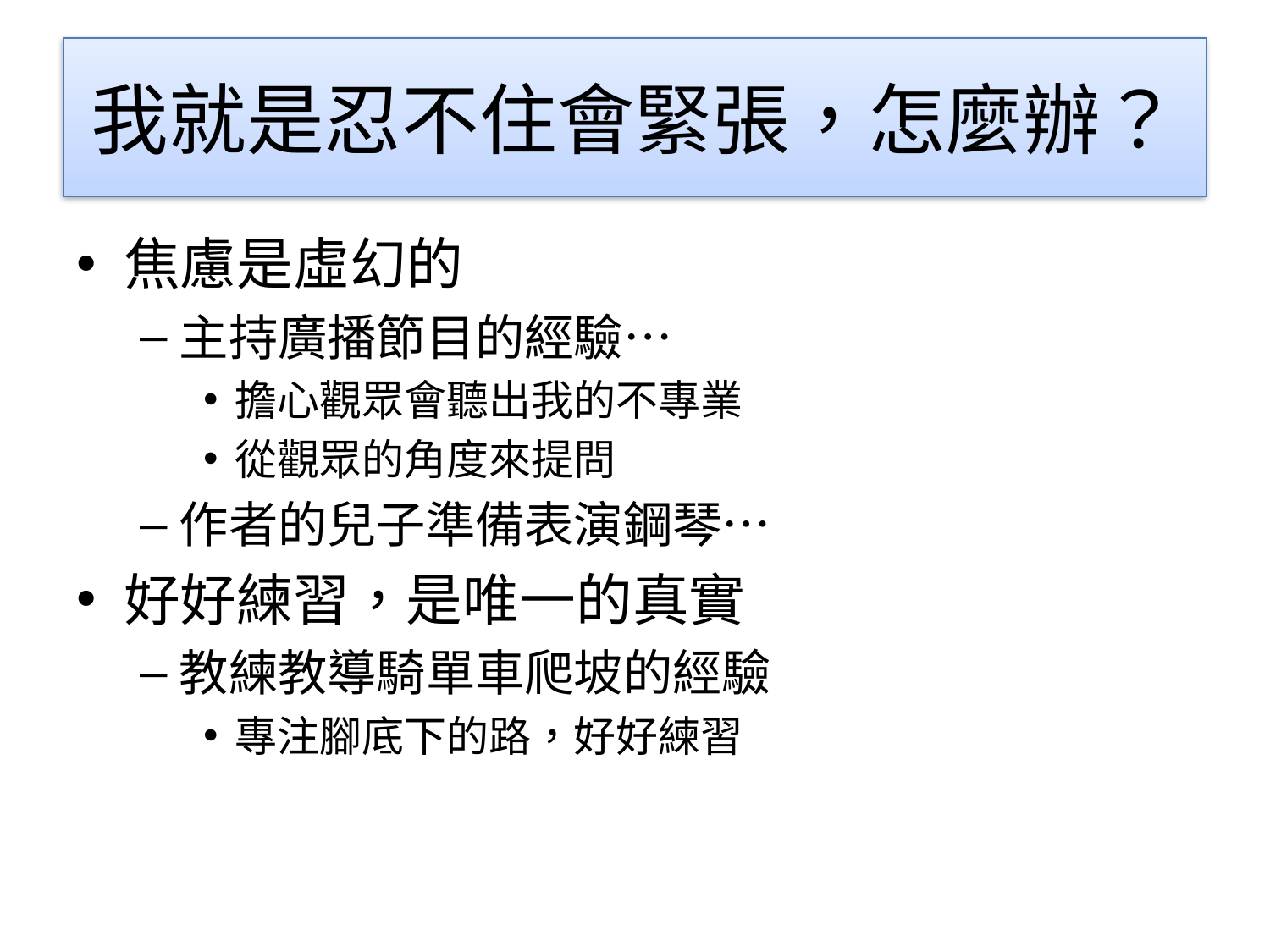

# 我就是忍不住會緊張，怎麼辦？
焦慮是虛幻的
主持廣播節目的經驗…
擔心觀眾會聽出我的不專業
從觀眾的角度來提問
作者的兒子準備表演鋼琴…
好好練習，是唯一的真實
教練教導騎單車爬坡的經驗
專注腳底下的路，好好練習